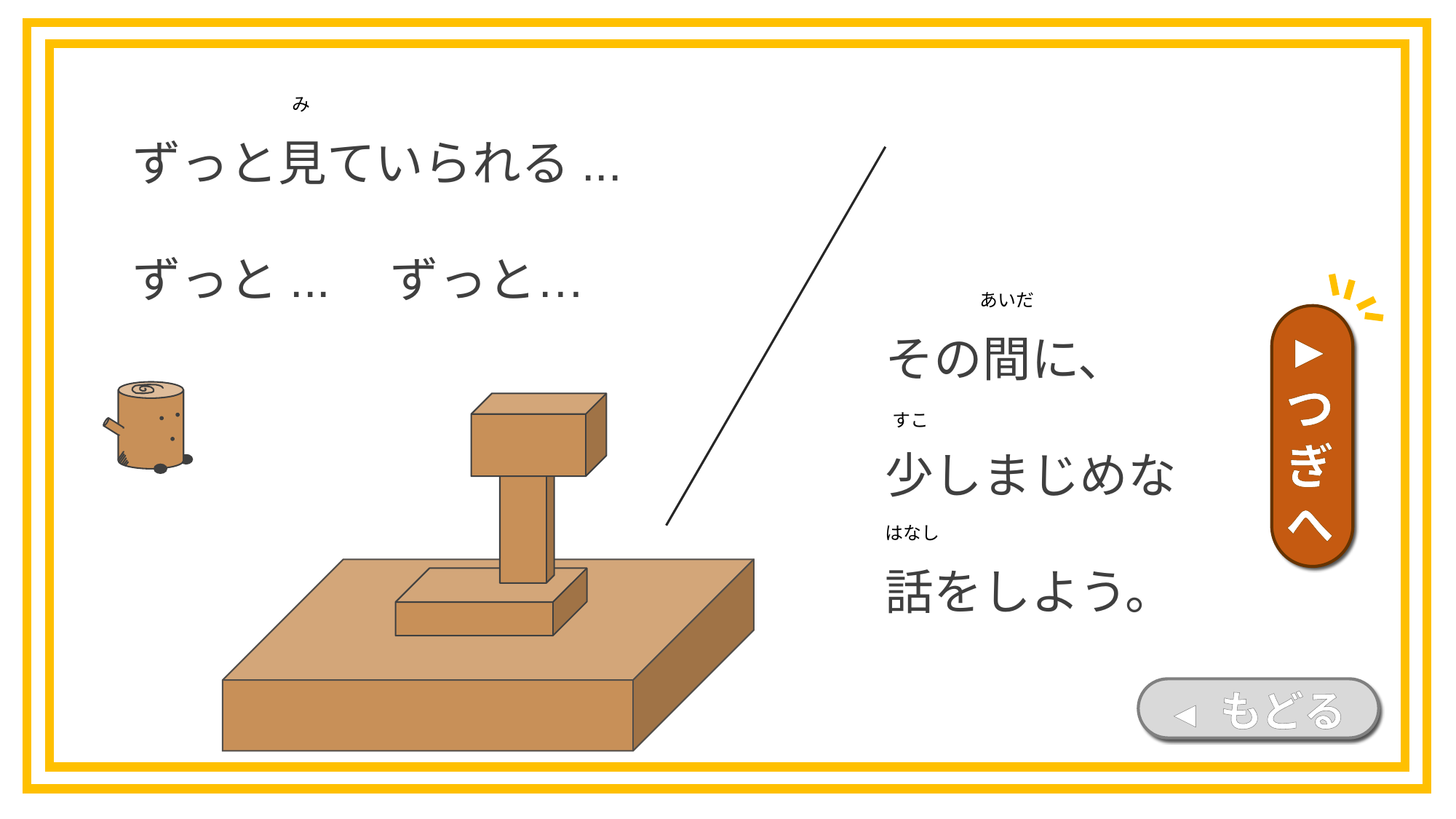

ずっと見ていられる...
ずっと...　ずっと…
み
その間に、
少しまじめな
話をしよう。
あいだ
►つぎへ

すこ
はなし

◄ もどる